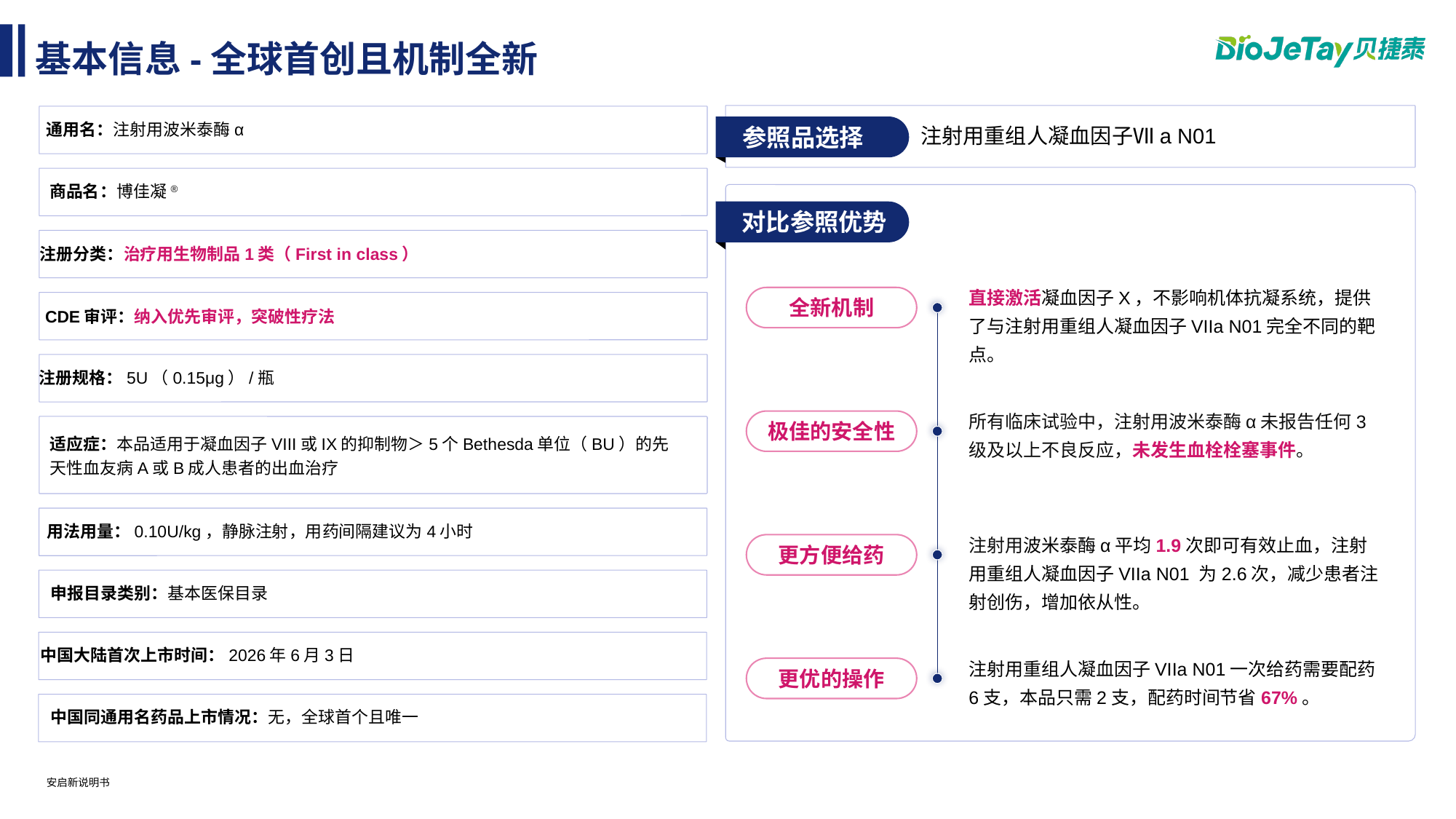

基本信息-全球首创且机制全新

通用名：注射用波米泰酶α

商品名：博佳凝®

注册分类：治疗用生物制品1类（First in class）

CDE审评：纳入优先审评，突破性疗法

注册规格：5U（0.15μg）/瓶

适应症：本品适用于凝血因子VIII或IX的抑制物＞5个Bethesda单位（BU）的先天性血友病A或B成人患者的出血治疗

用法用量：0.10U/kg，静脉注射，用药间隔建议为4小时

申报目录类别：基本医保目录

中国大陆首次上市时间：2026年6月3日

中国同通用名药品上市情况：无，全球首个且唯一

参照品选择

注射用重组人凝血因子Ⅶa N01

对比参照优势

直接激活凝血因子X，不影响机体抗凝系统，提供了与注射用重组人凝血因子VIIa N01完全不同的靶点。

全新机制

所有临床试验中，注射用波米泰酶α未报告任何3级及以上不良反应，未发生血栓栓塞事件。

极佳的安全性

注射用波米泰酶α平均1.9次即可有效止血，注射用重组人凝血因子VIIa N01 为2.6次，减少患者注射创伤，增加依从性。

更方便给药

注射用重组人凝血因子VIIa N01一次给药需要配药6支，本品只需2支，配药时间节省67%。

更优的操作

安启新说明书